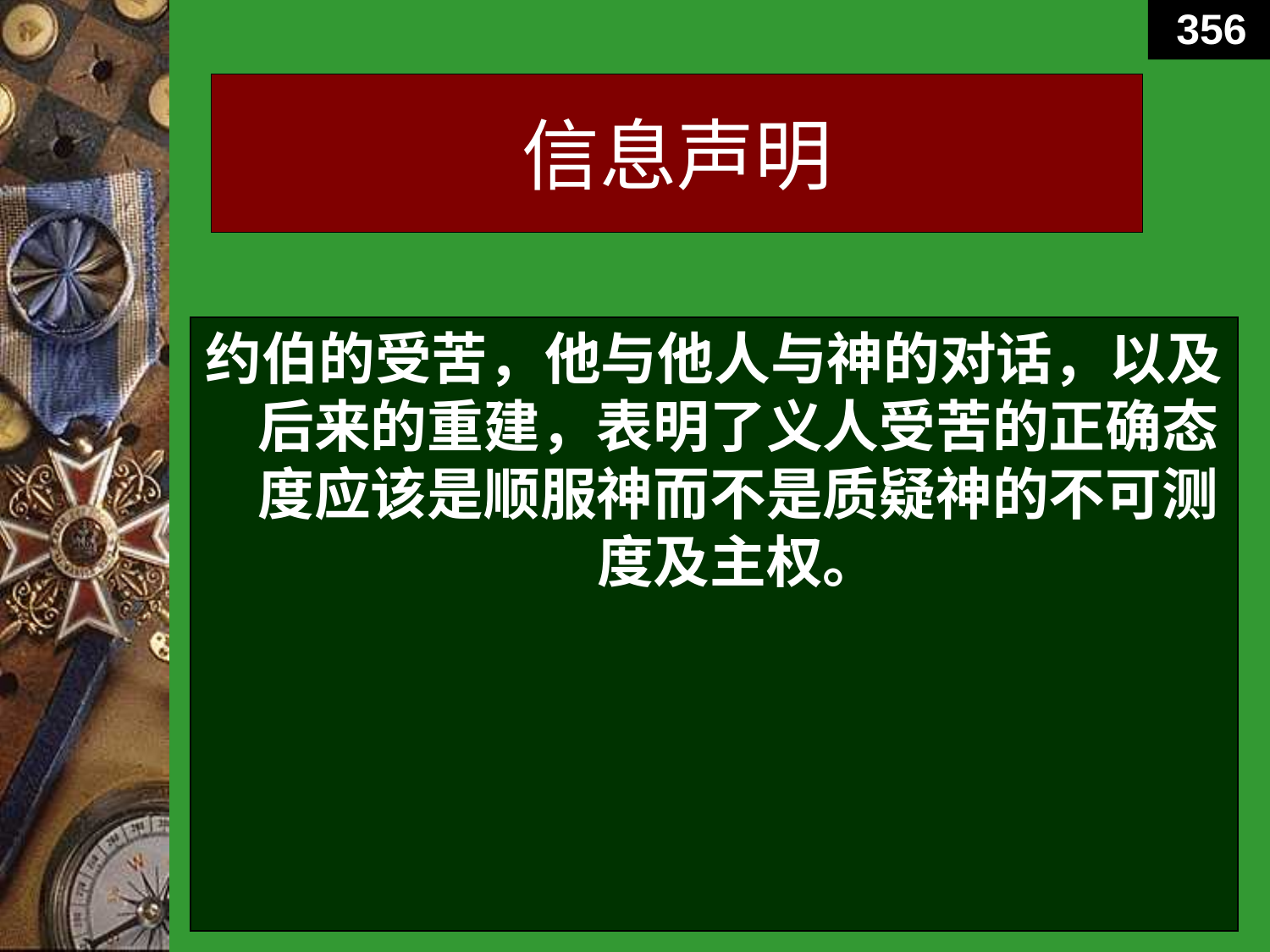

356
# 信息声明
约伯的受苦，他与他人与神的对话，以及后来的重建，表明了义人受苦的正确态度应该是顺服神而不是质疑神的不可测度及主权。